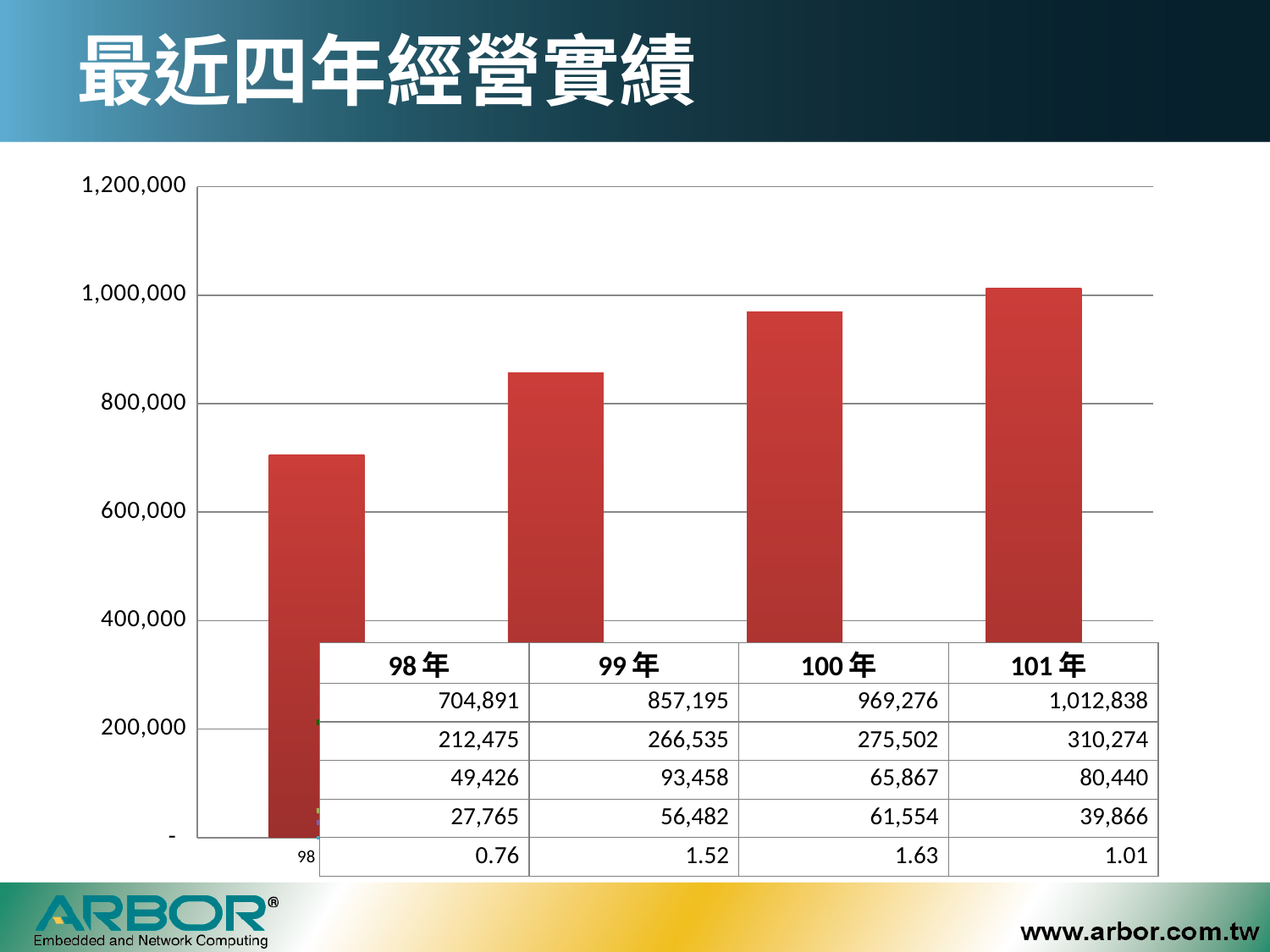

# 最近四年經營實績

### Chart

| Category | 營業收入淨額 | 營業毛利 | 營業淨利 | 稅後純益 | 每股稅後盈餘(元) |
|---|---|---|---|---|---|
| 98年 | 704891.0 | 212475.0 | 49426.0 | 27765.0 | 0.7600000000000042 |
| 99年 | 857195.0 | 266535.0 | 93458.0 | 56482.0 | 1.52 |
| 100年 | 969276.0 | 275502.0 | 65867.0 | 61554.0 | 1.6300000000000001 |
| 101年(自結) | 1012838.0 | 312098.0 | 89341.0 | 39998.0 | 1.0 |
| 98年 | 99年 | 100年 | 101年 |
| --- | --- | --- | --- |
| 704,891 | 857,195 | 969,276 | 1,012,838 |
| 212,475 | 266,535 | 275,502 | 310,274 |
| 49,426 | 93,458 | 65,867 | 80,440 |
| 27,765 | 56,482 | 61,554 | 39,866 |
| 0.76 | 1.52 | 1.63 | 1.01 |
18